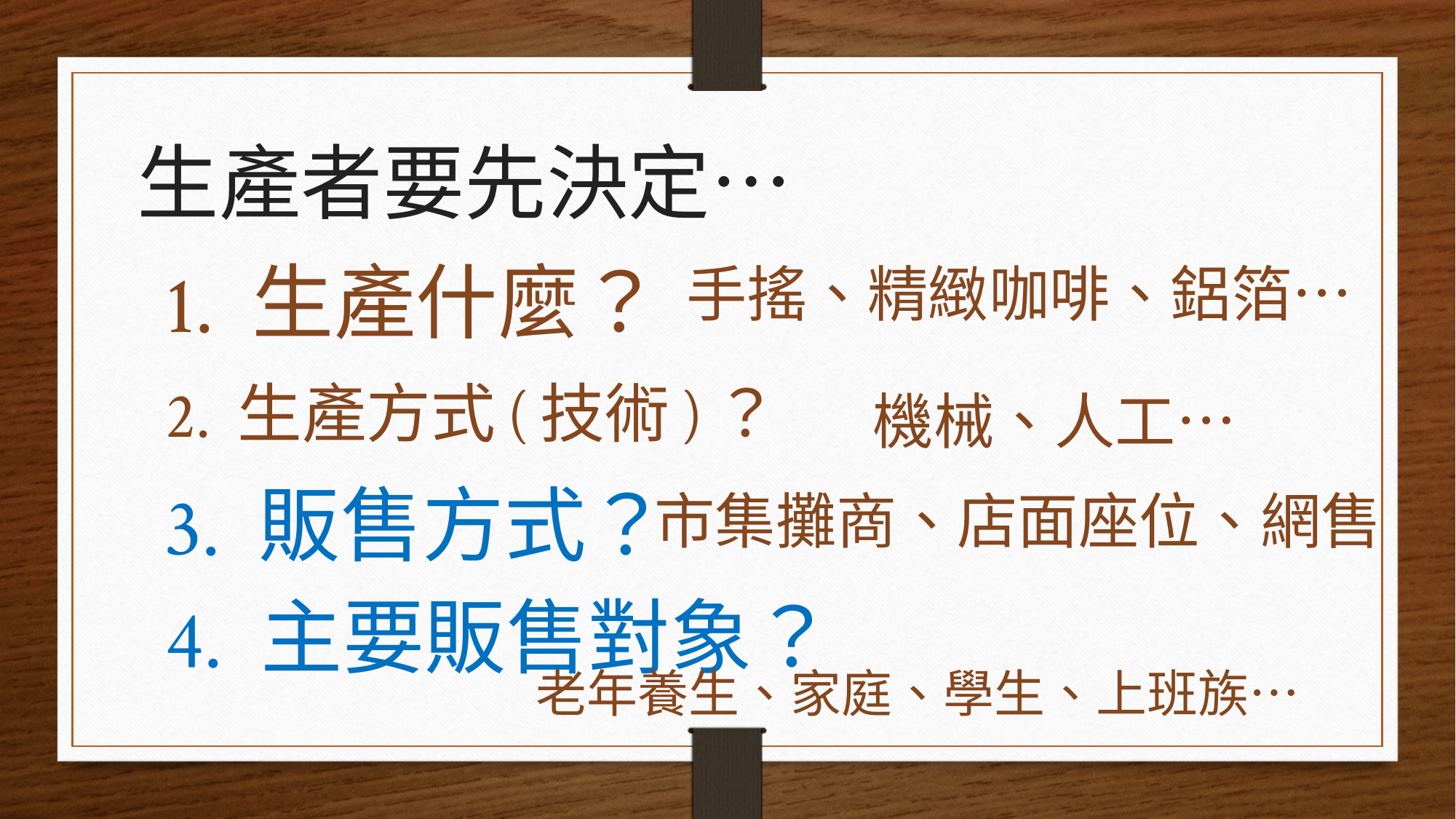

生產者要先決定…
手搖、精緻咖啡、鋁箔…
1. 生產什麼？
2. 生產方式(技術)？
機械、人工…
3. 販售方式？
市集攤商、店面座位、網售
4. 主要販售對象？
老年養生、家庭、學生、上班族…